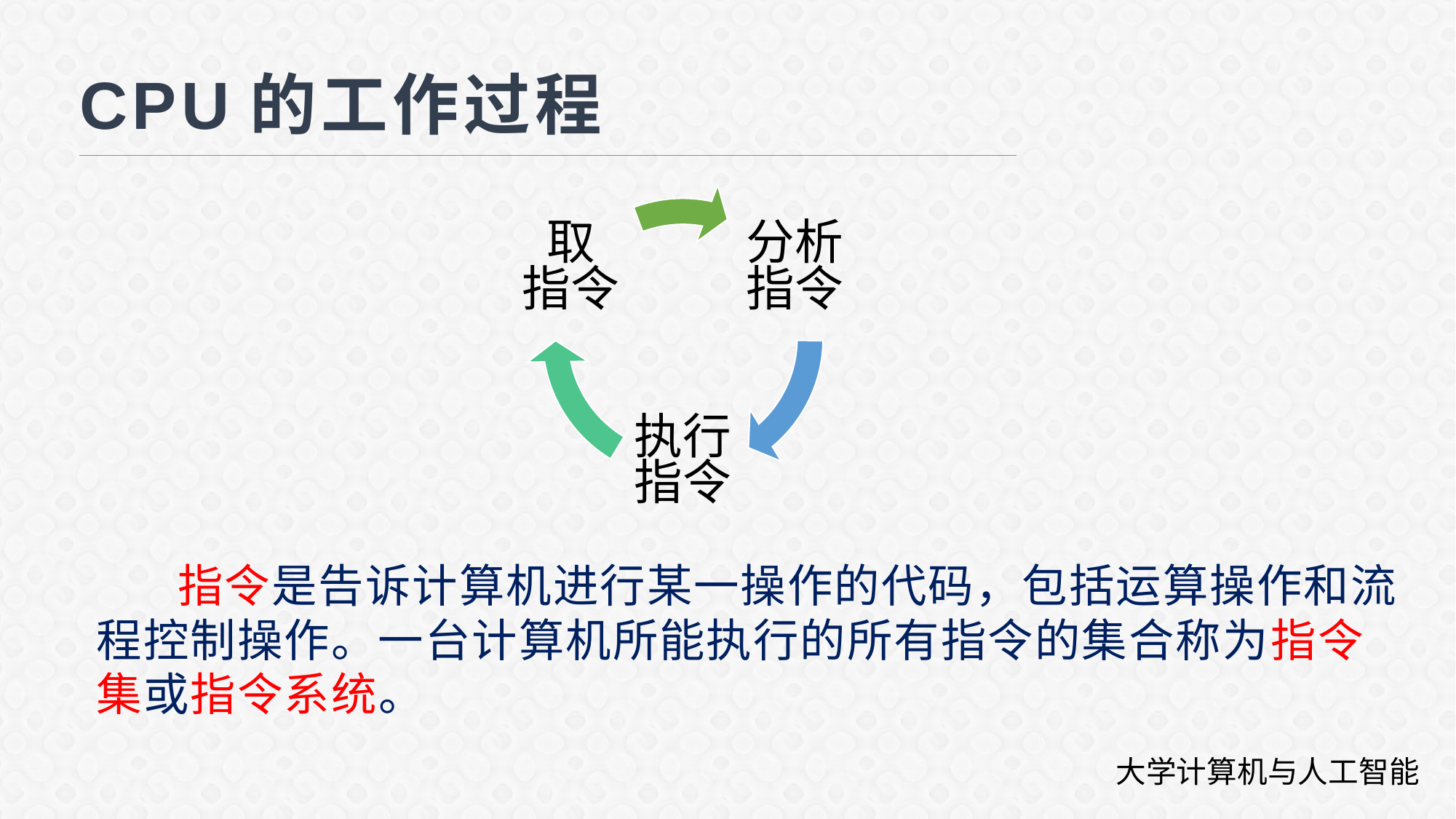

# CPU的工作过程
分析
指令
执行
指令
取
指令
      指令是告诉计算机进行某一操作的代码，包括运算操作和流程控制操作。一台计算机所能执行的所有指令的集合称为指令集或指令系统。